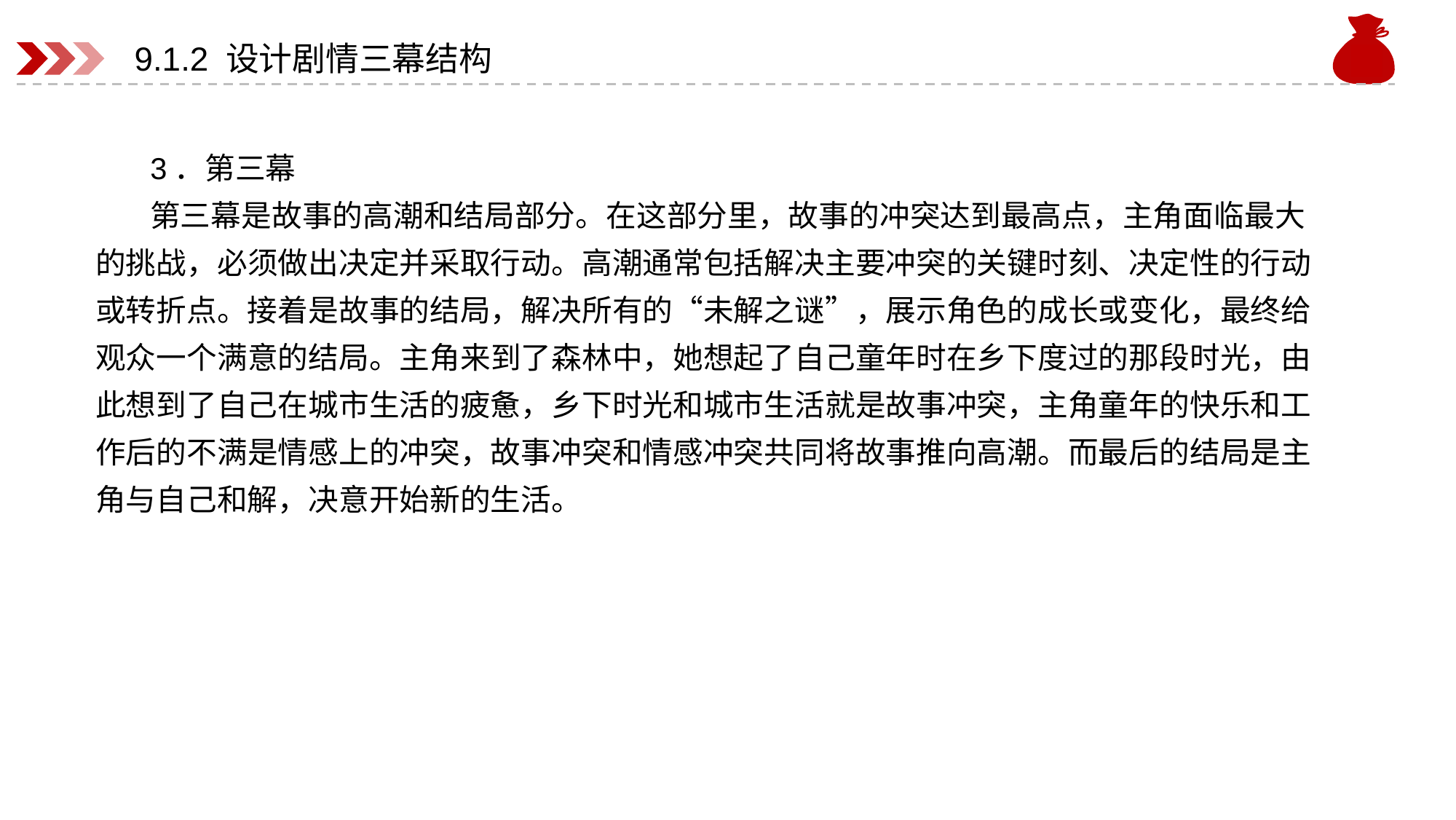

# 9.1.2 设计剧情三幕结构
9
3．第三幕
第三幕是故事的高潮和结局部分。在这部分里，故事的冲突达到最高点，主角面临最大的挑战，必须做出决定并采取行动。高潮通常包括解决主要冲突的关键时刻、决定性的行动或转折点。接着是故事的结局，解决所有的“未解之谜”，展示角色的成长或变化，最终给观众一个满意的结局。主角来到了森林中，她想起了自己童年时在乡下度过的那段时光，由此想到了自己在城市生活的疲惫，乡下时光和城市生活就是故事冲突，主角童年的快乐和工作后的不满是情感上的冲突，故事冲突和情感冲突共同将故事推向高潮。而最后的结局是主角与自己和解，决意开始新的生活。